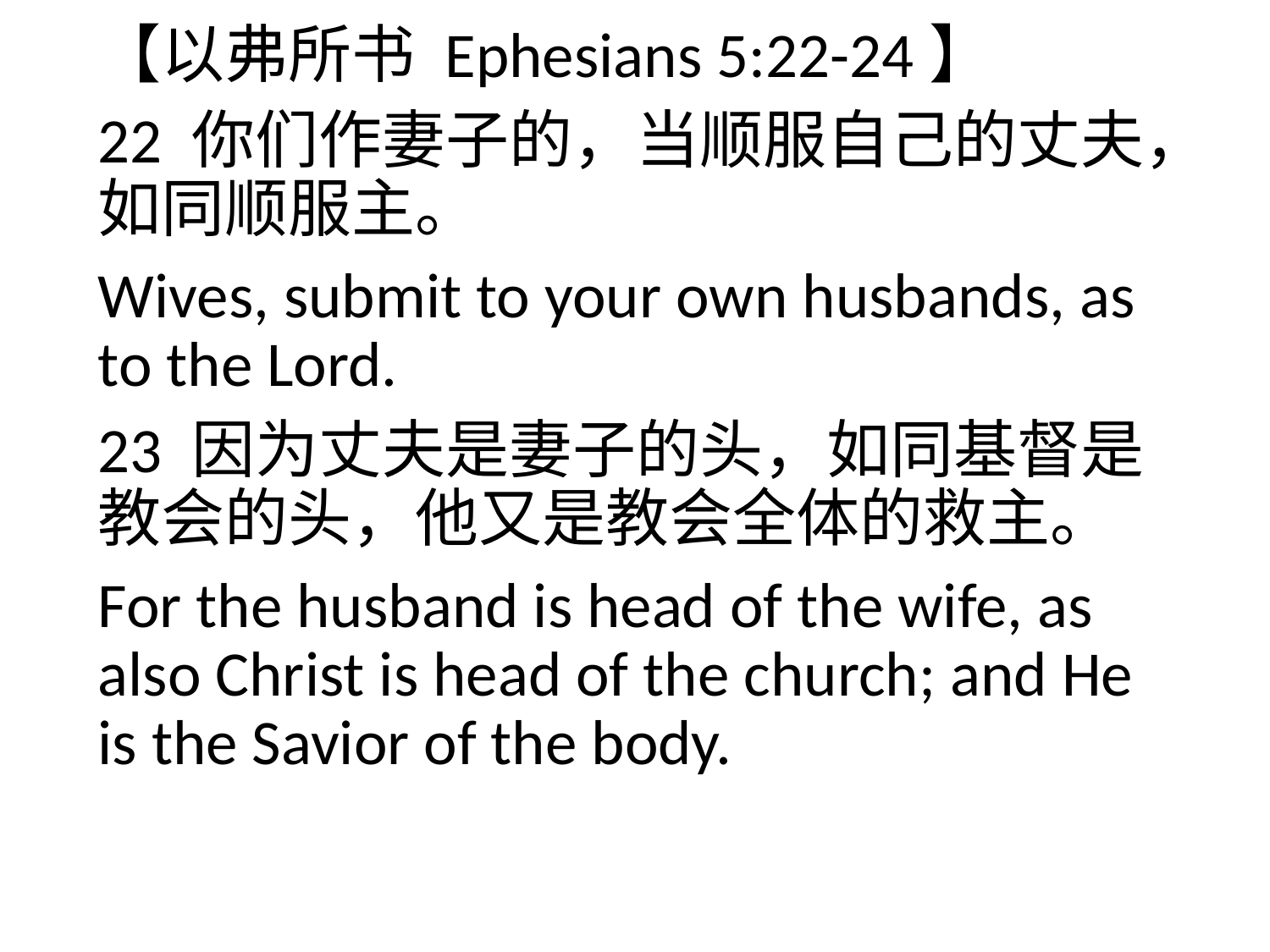

【以弗所书 Ephesians 5:22-24】
22 你们作妻子的，当顺服自己的丈夫，如同顺服主。
Wives, submit to your own husbands, as to the Lord.
23 因为丈夫是妻子的头，如同基督是教会的头，他又是教会全体的救主。
For the husband is head of the wife, as also Christ is head of the church; and He is the Savior of the body.